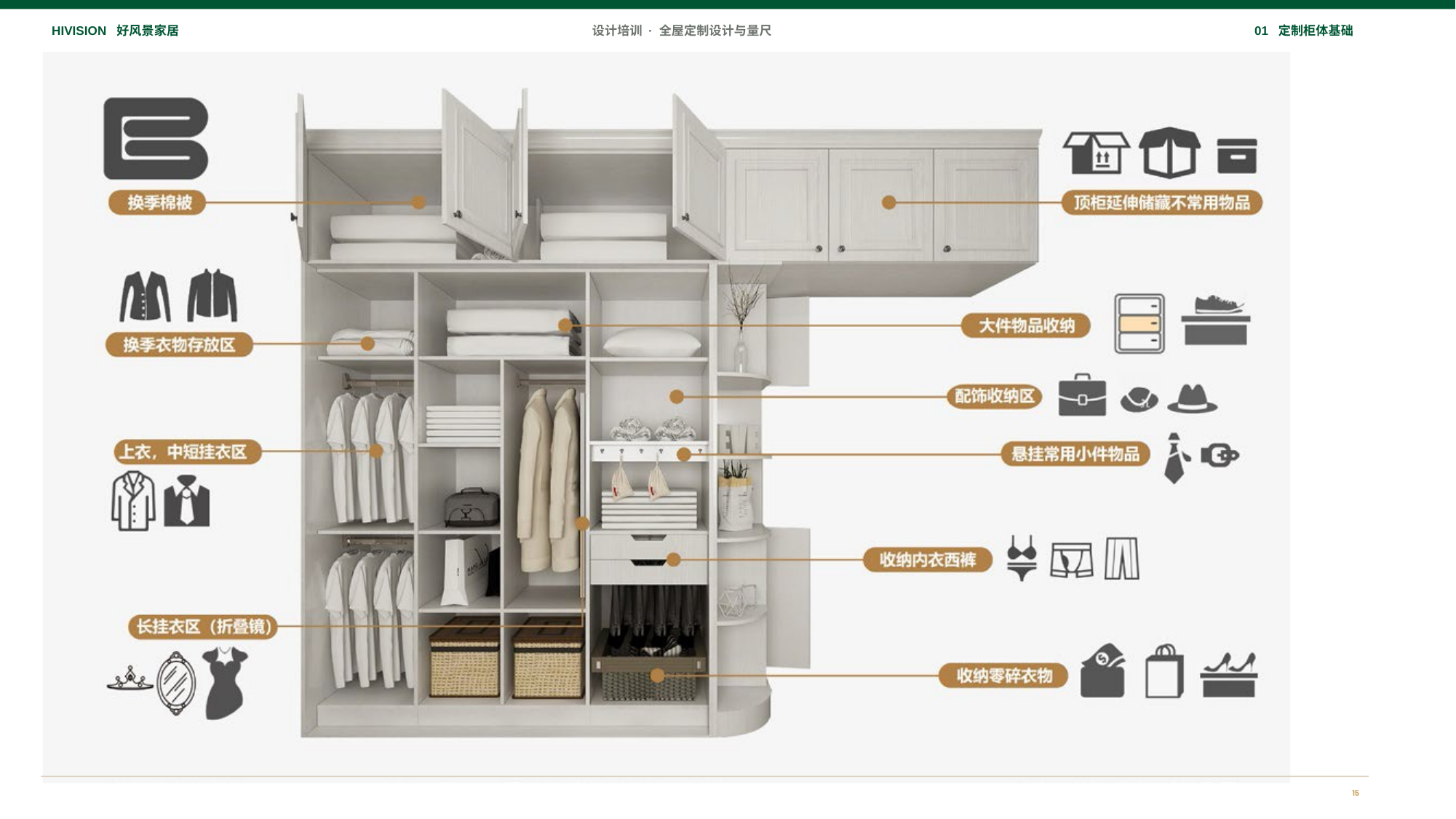

HIVISION  好风景家居
设计培训 · 全屋定制设计与量尺
01  定制柜体基础

15